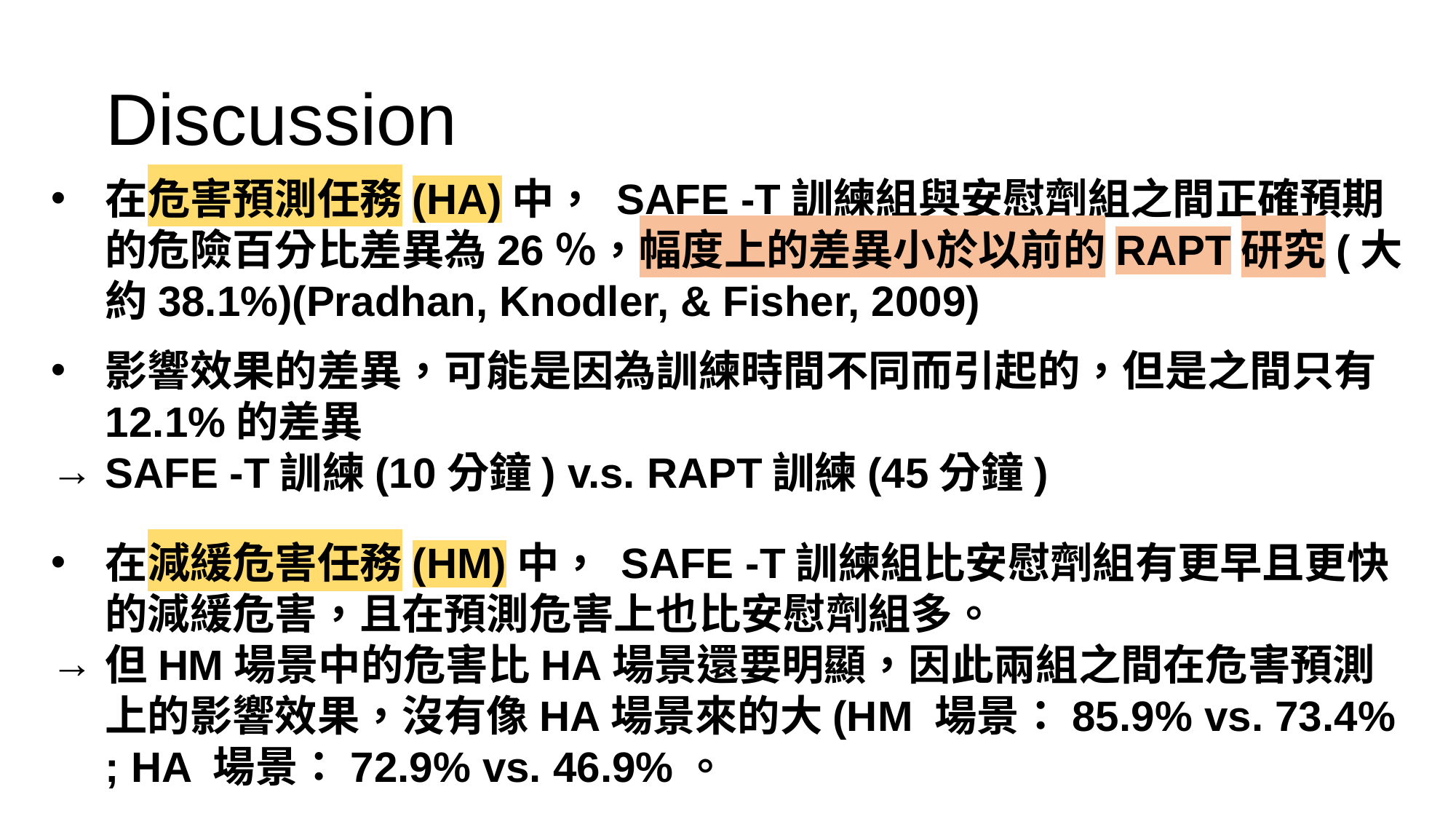

Discussion
在危害預測任務(HA)中， SAFE -T訓練組與安慰劑組之間正確預期的危險百分比差異為26％，幅度上的差異小於以前的RAPT研究(大約38.1%)(Pradhan, Knodler, & Fisher, 2009)
影響效果的差異，可能是因為訓練時間不同而引起的，但是之間只有12.1%的差異
SAFE -T訓練(10分鐘) v.s. RAPT訓練(45分鐘)
在減緩危害任務(HM)中， SAFE -T訓練組比安慰劑組有更早且更快的減緩危害，且在預測危害上也比安慰劑組多。
但HM場景中的危害比HA場景還要明顯，因此兩組之間在危害預測上的影響效果，沒有像HA場景來的大(HM 場景：85.9% vs. 73.4% ; HA 場景：72.9% vs. 46.9%。